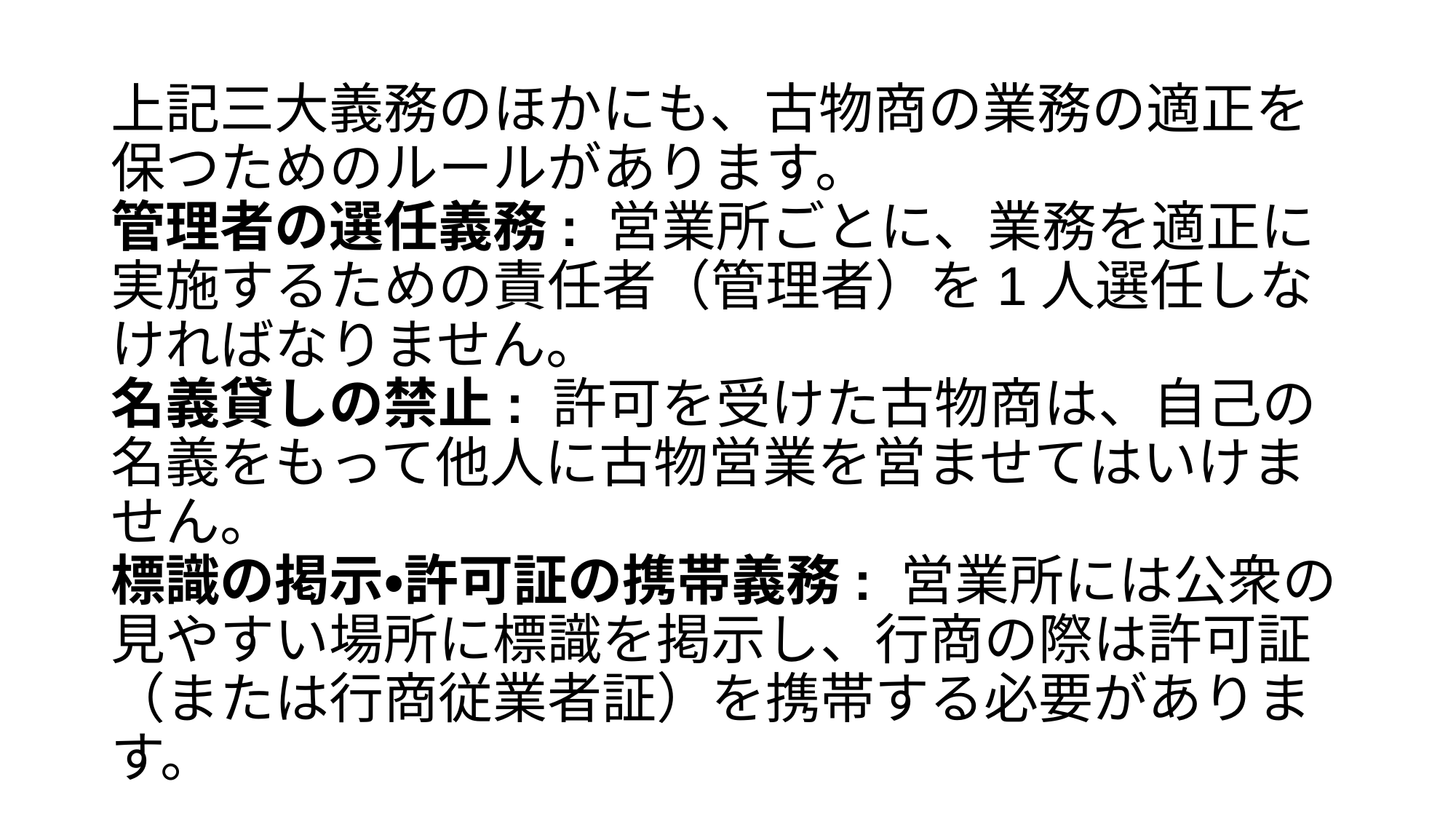

# 上記三大義務のほかにも、古物商の業務の適正を保つためのルールがあります。 管理者の選任義務: 営業所ごとに、業務を適正に実施するための責任者（管理者）を1人選任しなければなりません。 名義貸しの禁止: 許可を受けた古物商は、自己の名義をもって他人に古物営業を営ませてはいけません。 標識の掲示・許可証の携帯義務: 営業所には公衆の見やすい場所に標識を掲示し、行商の際は許可証（または行商従業者証）を携帯する必要があります。